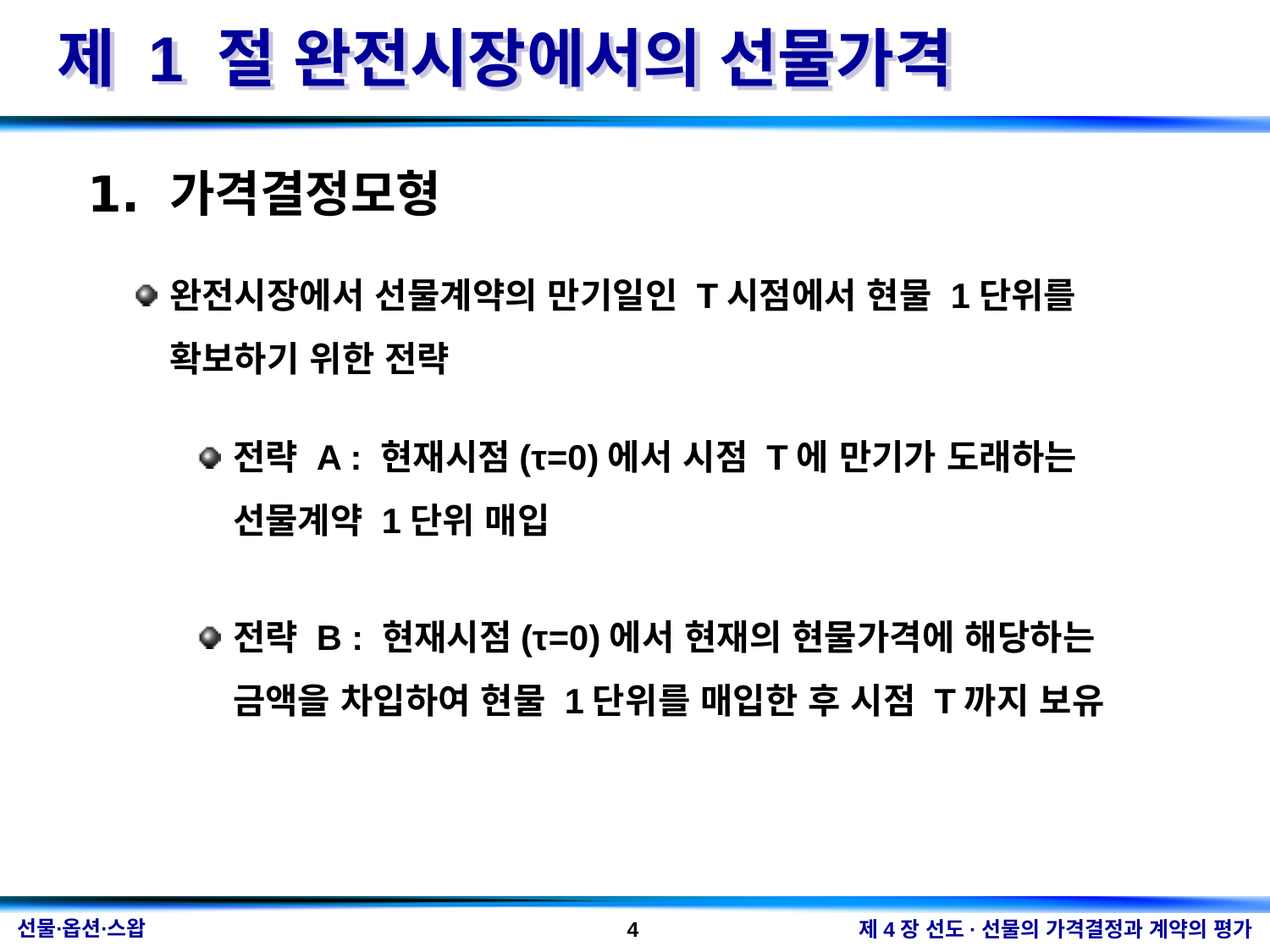

제 1 절 완전시장에서의 선물가격
1. 가격결정모형
완전시장에서 선물계약의 만기일인 T시점에서 현물 1단위를
확보하기 위한 전략
전략 A : 현재시점(τ=0)에서 시점 T에 만기가 도래하는
선물계약 1단위 매입
전략 B : 현재시점(τ=0)에서 현재의 현물가격에 해당하는
금액을 차입하여 현물 1단위를 매입한 후 시점 T까지 보유
4